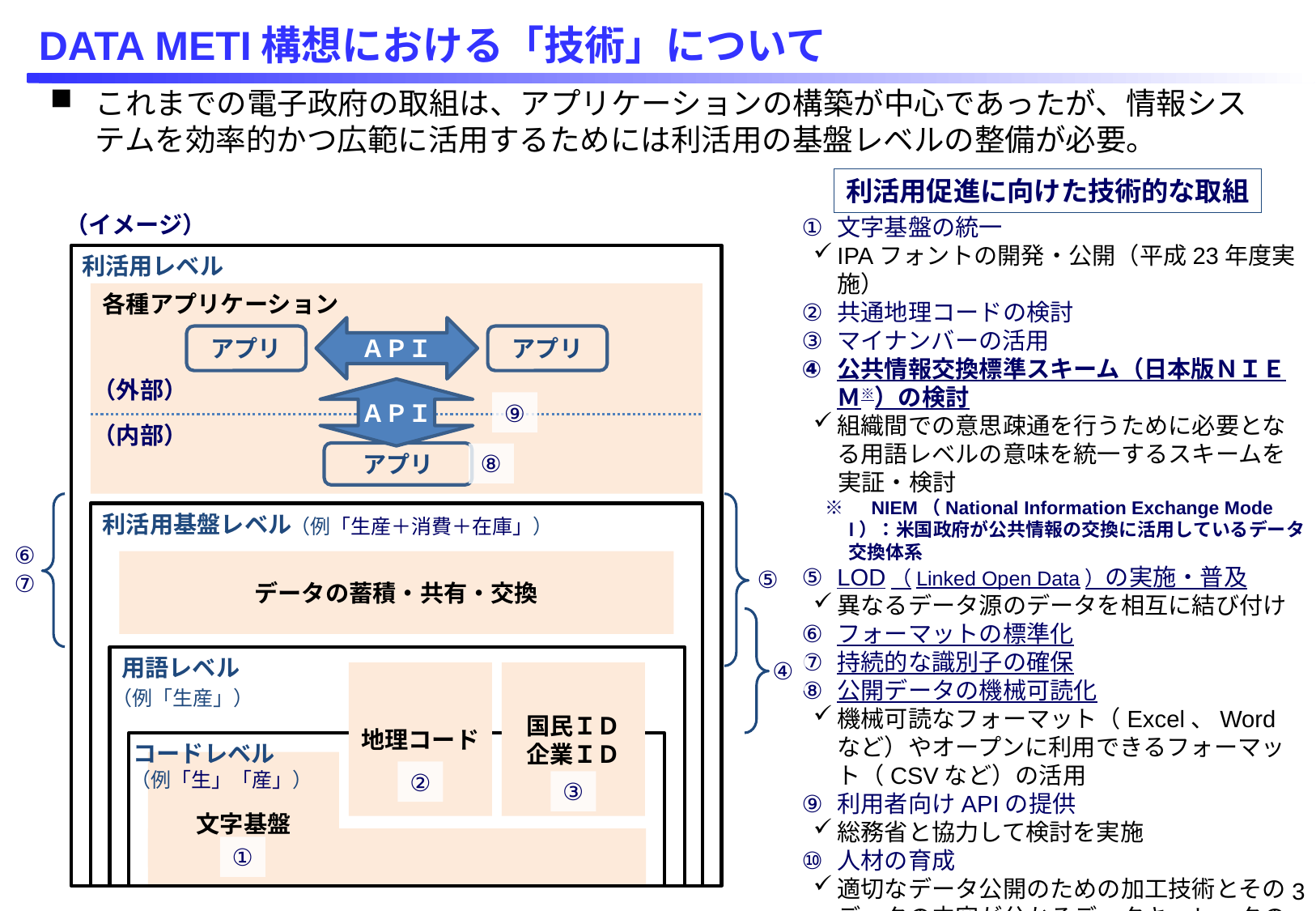

# DATA METI構想における「技術」について
これまでの電子政府の取組は、アプリケーションの構築が中心であったが、情報システムを効率的かつ広範に活用するためには利活用の基盤レベルの整備が必要。
利活用促進に向けた技術的な取組
（イメージ）
文字基盤の統一
IPAフォントの開発・公開（平成23年度実施）
共通地理コードの検討
マイナンバーの活用
公共情報交換標準スキーム（日本版ＮＩＥＭ※）の検討
組織間での意思疎通を行うために必要となる用語レベルの意味を統一するスキームを
実証・検討
※　NIEM（National Information Exchange Model）：米国政府が公共情報の交換に活用しているデータ交換体系
LOD（Linked Open Data）の実施・普及
異なるデータ源のデータを相互に結び付け
フォーマットの標準化
持続的な識別子の確保
公開データの機械可読化
機械可読なフォーマット（Excel、Wordなど）やオープンに利用できるフォーマット（CSVなど）の活用
利用者向けAPIの提供
総務省と協力して検討を実施
人材の育成
適切なデータ公開のための加工技術とそのデータの内容が分かるデータキュレータの養成

利活用レベル
各種アプリケーション
ＡＰＩ
アプリ
アプリ
（外部）
ＡＰＩ

⑨
（内部）
アプリ
⑧

利活用基盤レベル

（例「生産＋消費＋在庫」）
⑥
⑦
データの蓄積・共有・交換
⑤

用語レベル

④
地理コード
国民ＩＤ
企業ＩＤ
（例「生産」）

コードレベル

文字基盤
（例「生」「産」）
②
③

①
3